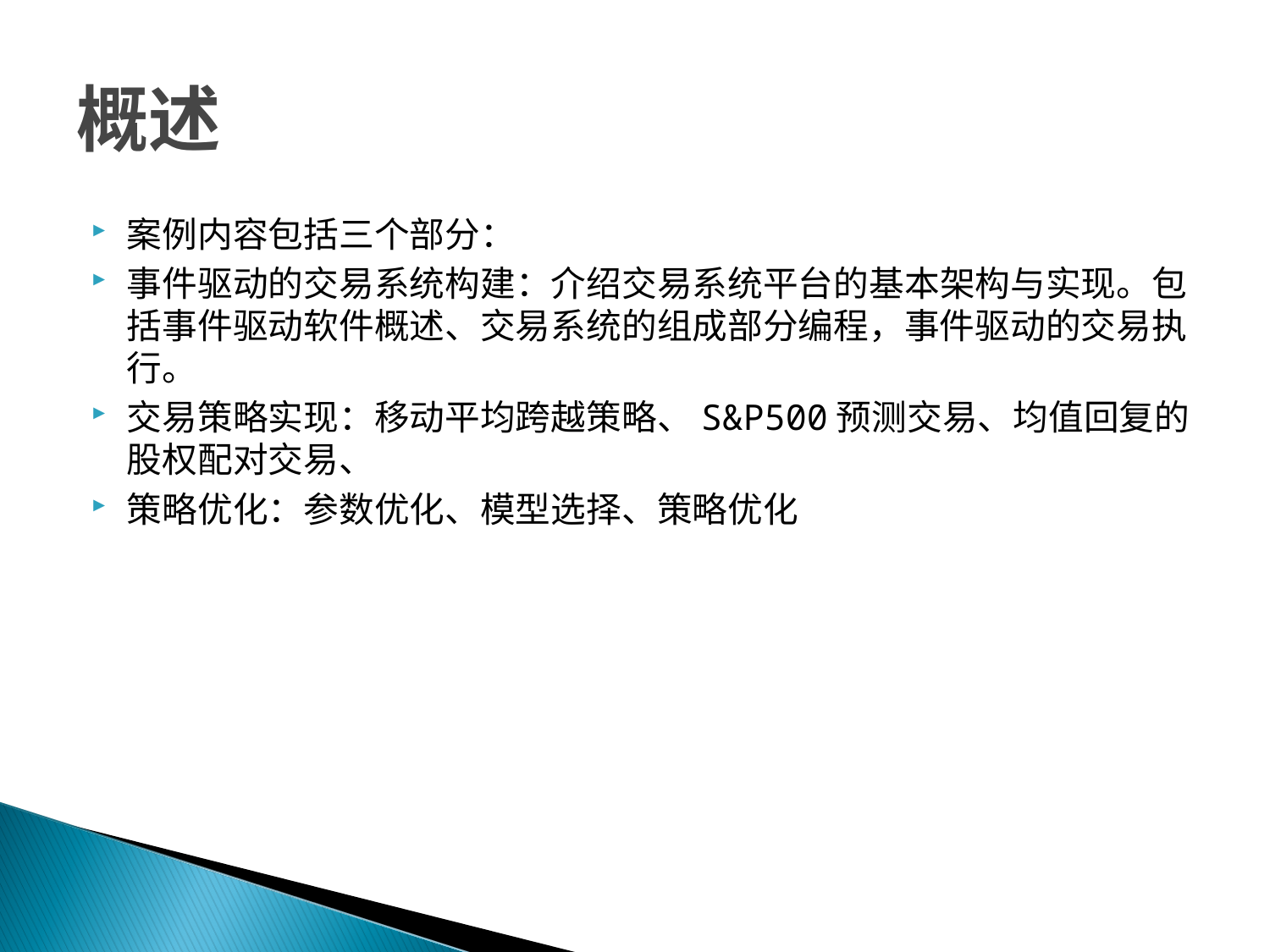

# 概述
案例内容包括三个部分：
事件驱动的交易系统构建：介绍交易系统平台的基本架构与实现。包括事件驱动软件概述、交易系统的组成部分编程，事件驱动的交易执行。
交易策略实现：移动平均跨越策略、S&P500预测交易、均值回复的股权配对交易、
策略优化：参数优化、模型选择、策略优化